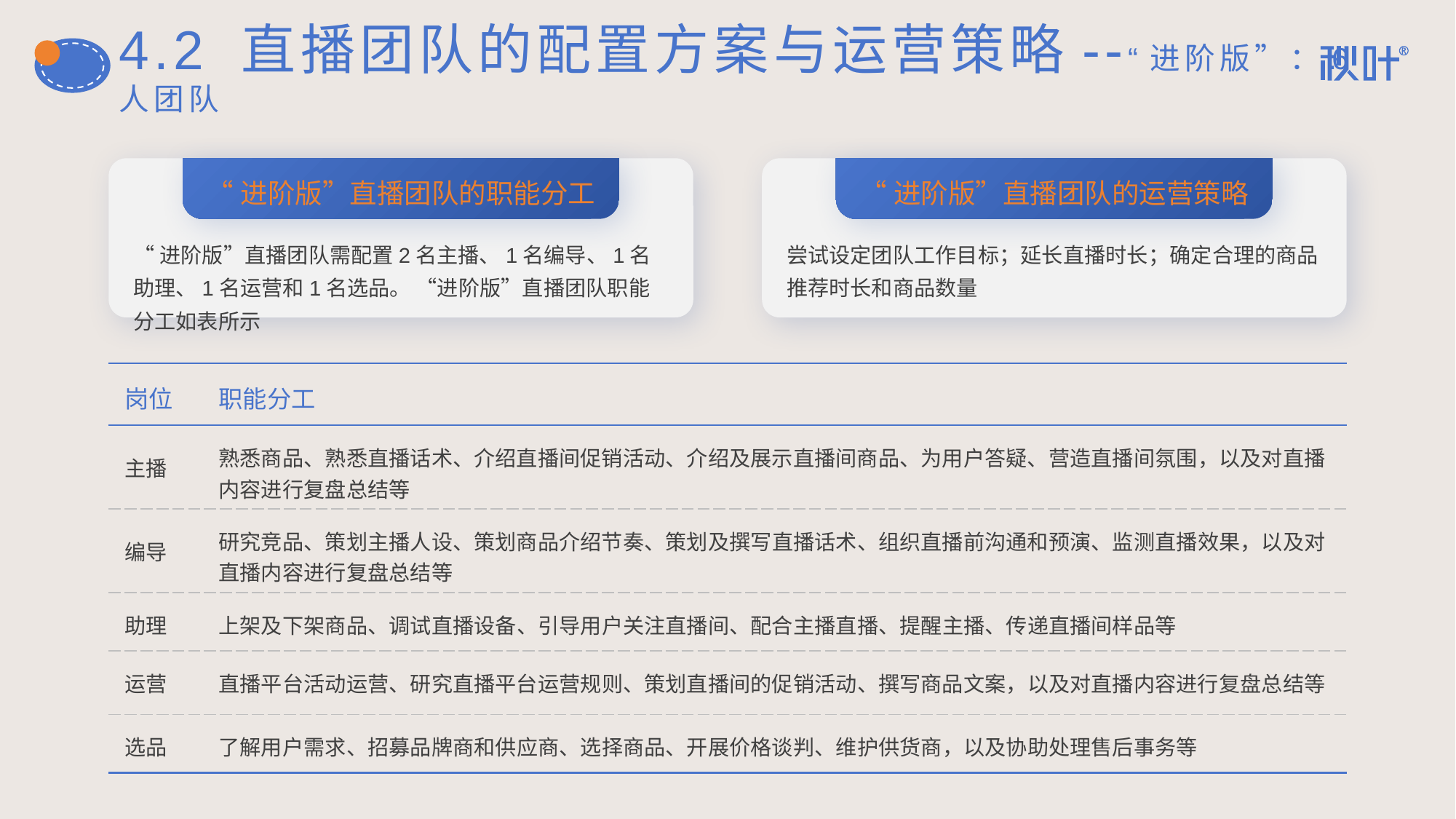

# 4.2 直播团队的配置方案与运营策略--“进阶版”：6人团队

“进阶版”直播团队的职能分工

“进阶版”直播团队需配置2名主播、1名编导、1名助理、1名运营和1名选品。 “进阶版”直播团队职能分工如表所示

“进阶版”直播团队的运营策略
尝试设定团队工作目标；延长直播时长；确定合理的商品推荐时长和商品数量
| 岗位 | 职能分工 |
| --- | --- |
| 主播 | 熟悉商品、熟悉直播话术、介绍直播间促销活动、介绍及展示直播间商品、为用户答疑、营造直播间氛围，以及对直播内容进行复盘总结等 |
| 编导 | 研究竞品、策划主播人设、策划商品介绍节奏、策划及撰写直播话术、组织直播前沟通和预演、监测直播效果，以及对直播内容进行复盘总结等 |
| 助理 | 上架及下架商品、调试直播设备、引导用户关注直播间、配合主播直播、提醒主播、传递直播间样品等 |
| 运营 | 直播平台活动运营、研究直播平台运营规则、策划直播间的促销活动、撰写商品文案，以及对直播内容进行复盘总结等 |
| 选品 | 了解用户需求、招募品牌商和供应商、选择商品、开展价格谈判、维护供货商，以及协助处理售后事务等 |